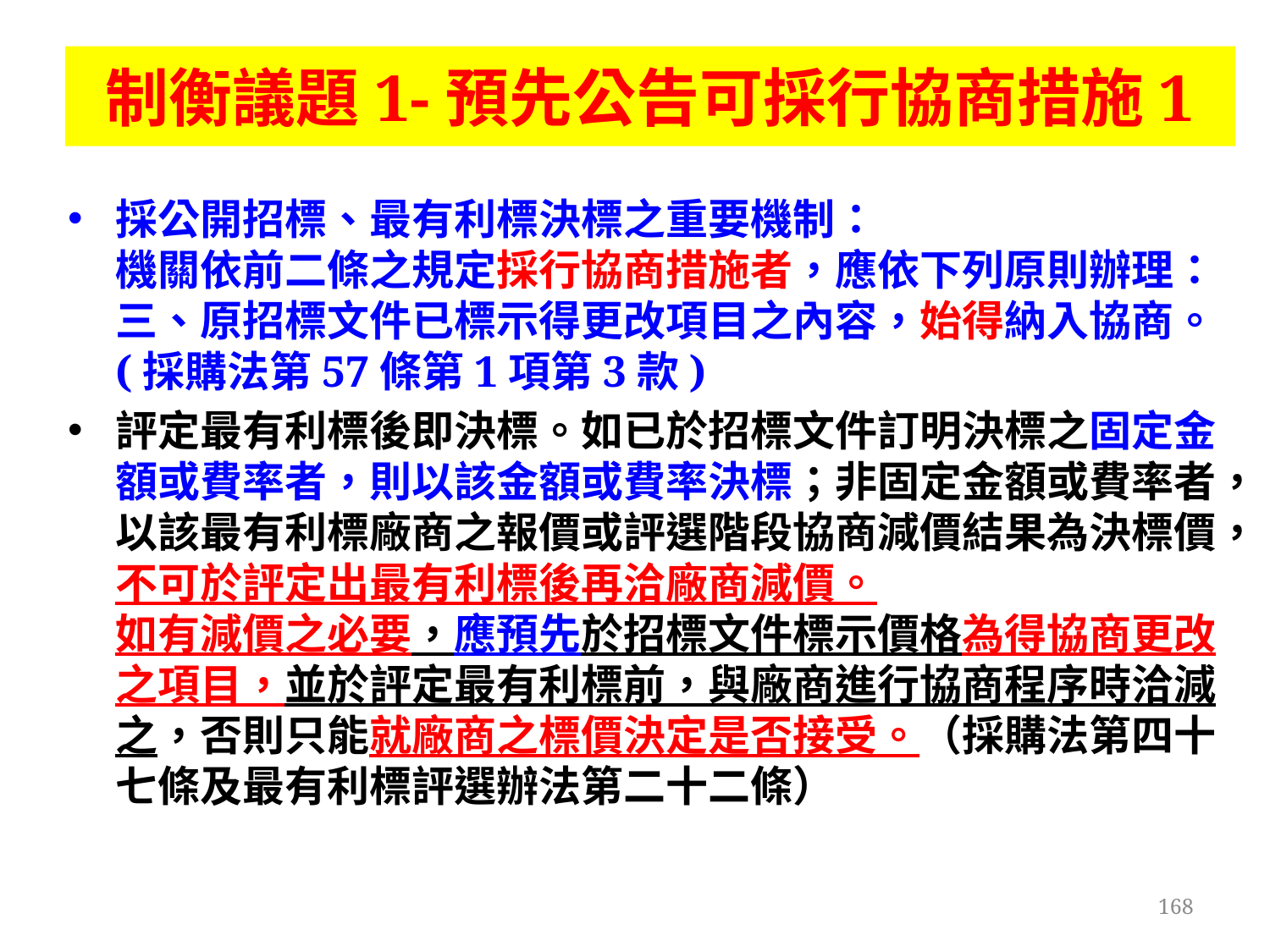

# 制衡議題1-預先公告可採行協商措施1
採公開招標、最有利標決標之重要機制：
機關依前二條之規定採行協商措施者，應依下列原則辦理：三、原招標文件已標示得更改項目之內容，始得納入協商。(採購法第57條第1項第3款)
評定最有利標後即決標。如已於招標文件訂明決標之固定金額或費率者，則以該金額或費率決標；非固定金額或費率者，以該最有利標廠商之報價或評選階段協商減價結果為決標價，不可於評定出最有利標後再洽廠商減價。
如有減價之必要，應預先於招標文件標示價格為得協商更改之項目，並於評定最有利標前，與廠商進行協商程序時洽減之，否則只能就廠商之標價決定是否接受。（採購法第四十七條及最有利標評選辦法第二十二條）
168